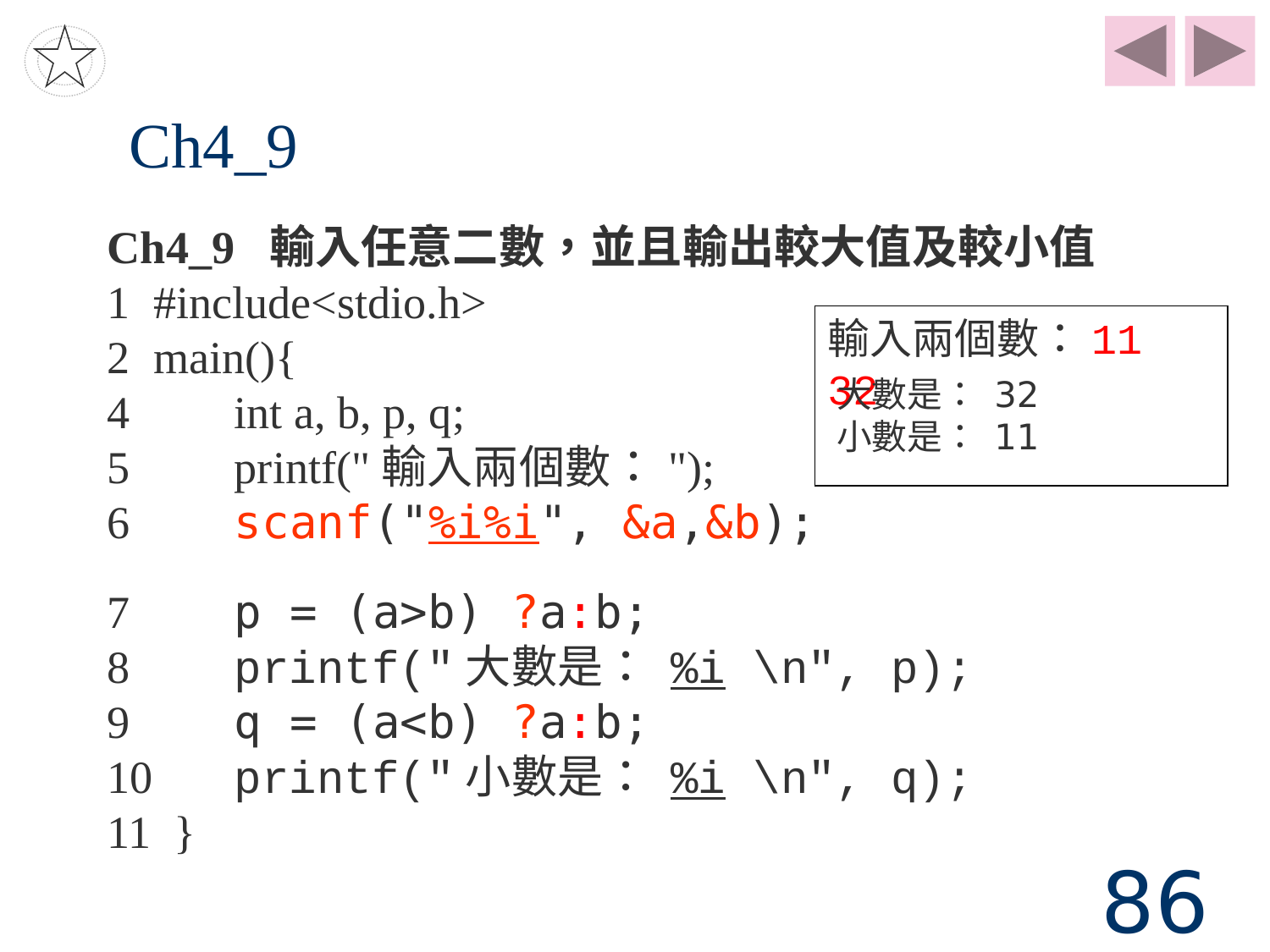

# Ch4_9
Ch4_9  輸入任意二數，並且輸出較大值及較小值
1  #include<stdio.h>
2  main(){
4    	int a, b, p, q;
5   	printf("輸入兩個數：");
6    	scanf("%i%i", &a,&b);
輸入兩個數：11 32

大數是： 32
小數是： 11
7    	p = (a>b) ?a:b;
8    	printf("大數是： %i \n", p);
9    	q = (a<b) ?a:b;
10   	printf("小數是： %i \n", q);
11  }
86